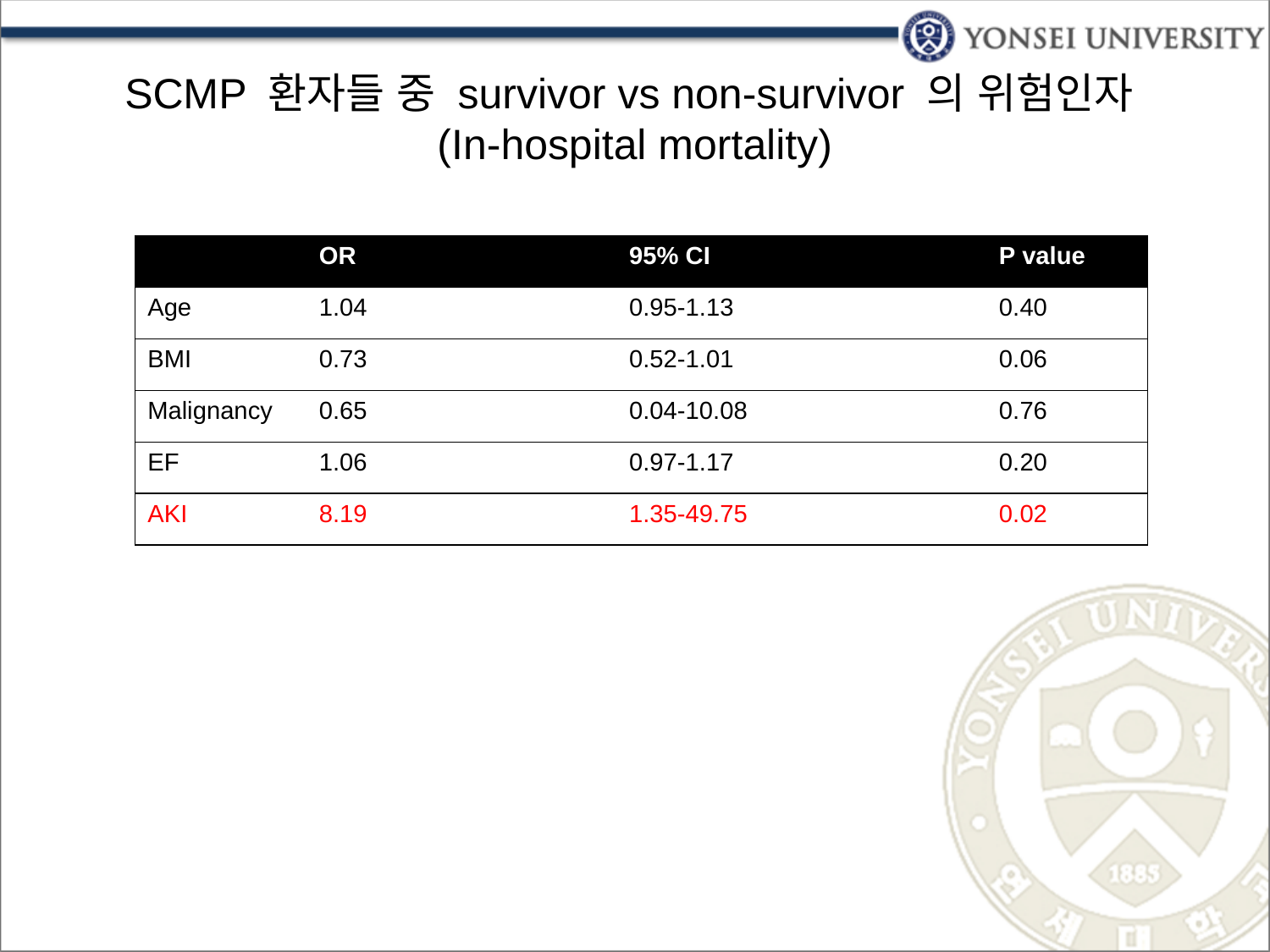

# SCMP 환자들 중 survivor vs non-survivor 의 위험인자 (In-hospital mortality)
|  | OR | 95% CI | P value |
| --- | --- | --- | --- |
| Age | 1.04 | 0.95-1.13 | 0.40 |
| BMI | 0.73 | 0.52-1.01 | 0.06 |
| Malignancy | 0.65 | 0.04-10.08 | 0.76 |
| EF | 1.06 | 0.97-1.17 | 0.20 |
| AKI | 8.19 | 1.35-49.75 | 0.02 |